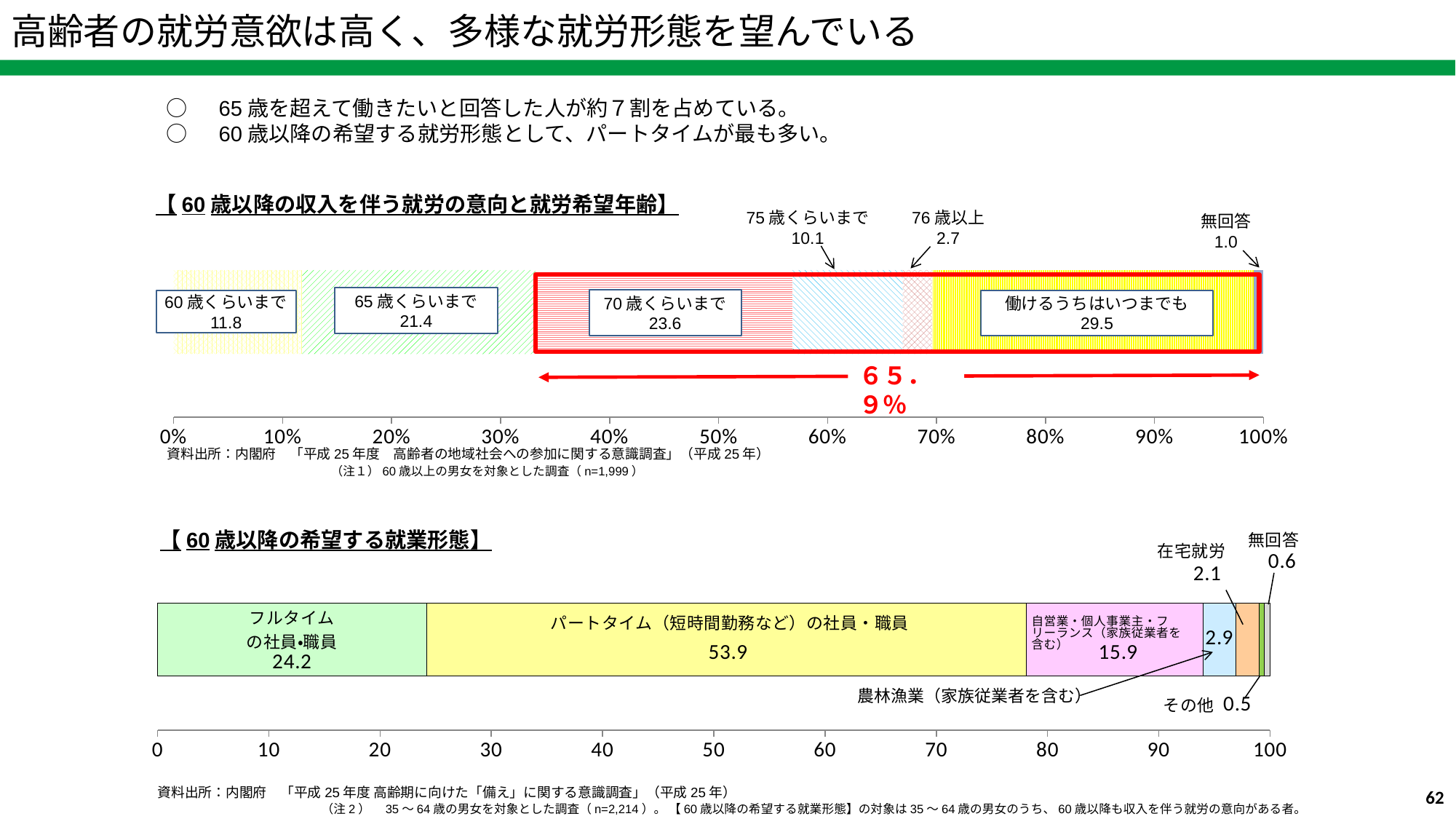

高齢者の就労意欲は高く、多様な就労形態を望んでいる

○　65歳を超えて働きたいと回答した人が約７割を占めている。
○　60歳以降の希望する就労形態として、パートタイムが最も多い。
【60歳以降の収入を伴う就労の意向と就労希望年齢】

### Chart

| Category | 系列 1 | 系列 2 | 系列 3 | 系列 4 | 系列 5 | 系列 6 | 系列 7 |
|---|---|---|---|---|---|---|---|
|  | 0.118 | 0.214 | 0.236 | 0.101 | 0.027 | 0.295 | 0.01 |
76歳以上
2.7
75歳くらいまで
10.1
無回答
1.0
65歳くらいまで
21.4
70歳くらいまで
23.6
60歳くらいまで
11.8
働けるうちはいつまでも
29.5
６５．９％
資料出所：内閣府　「平成25年度　高齢者の地域社会への参加に関する意識調査」（平成25年）
　　　　　　　　　　　　（注１）60歳以上の男女を対象とした調査（n=1,999）

### Chart

| Category | フルタイムの社員・職員 | パートタイム（短時間勤務など）の社員・職員 | 自営業・個人事業主・フリーランス（家族従業者を含む） | 農林漁業（家族従業者を含む） | 在宅就労 | その他 | 無回答 |
|---|---|---|---|---|---|---|---|
【60歳以降の希望する就業形態】
農林漁業（家族従業者を含む）
62
資料出所：内閣府　「平成25年度 高齢期に向けた「備え」に関する意識調査」（平成25年）
　　　　　　　　　　　　（注2）　35～64歳の男女を対象とした調査（n=2,214）。 【60歳以降の希望する就業形態】の対象は35～64歳の男女のうち、60歳以降も収入を伴う就労の意向がある者。